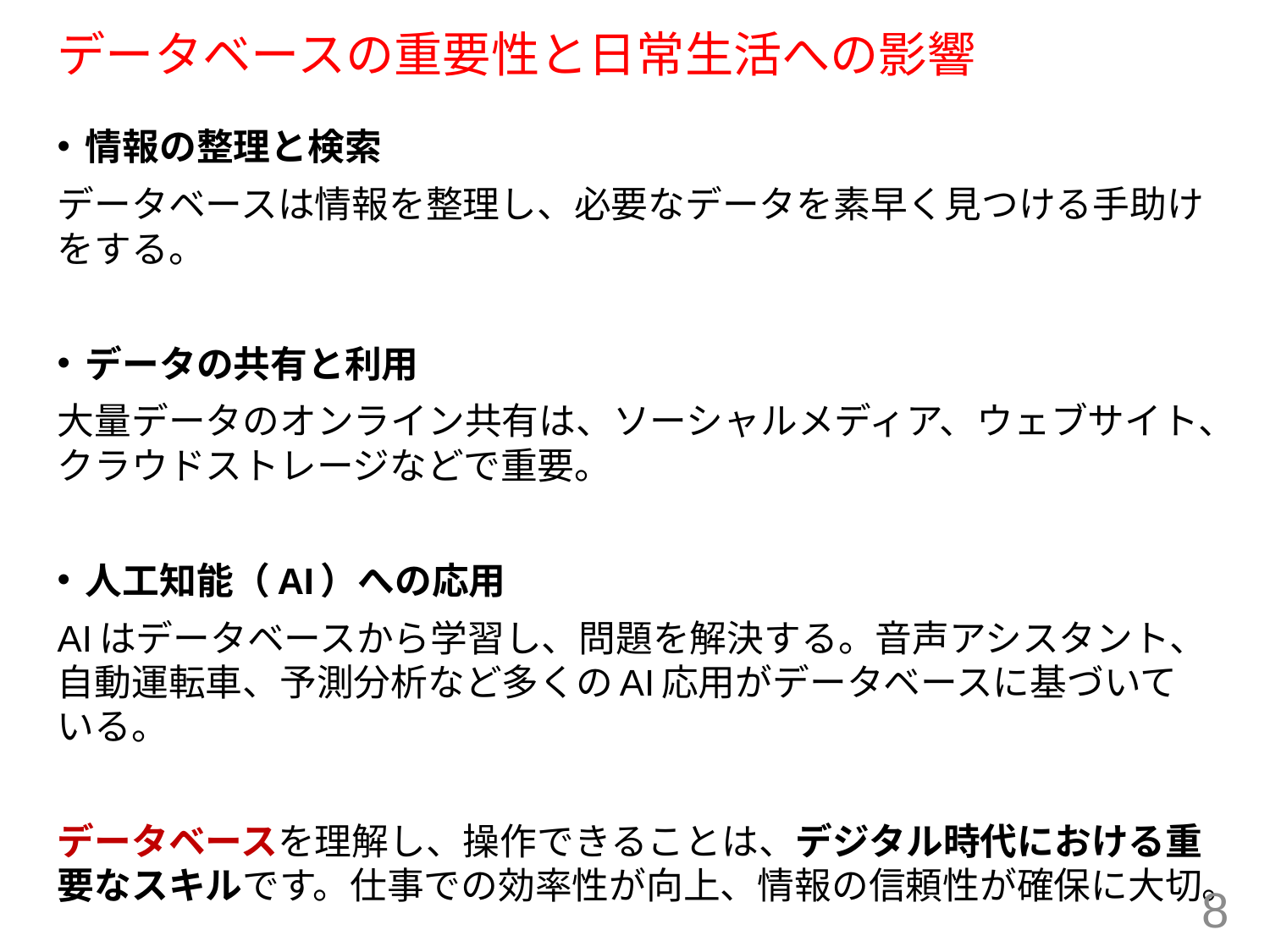

# データベースの重要性と日常生活への影響
情報の整理と検索
データベースは情報を整理し、必要なデータを素早く見つける手助けをする。

データの共有と利用
大量データのオンライン共有は、ソーシャルメディア、ウェブサイト、クラウドストレージなどで重要。

人工知能（AI）への応用
AIはデータベースから学習し、問題を解決する。音声アシスタント、自動運転車、予測分析など多くのAI応用がデータベースに基づいている。

データベースを理解し、操作できることは、デジタル時代における重要なスキルです。仕事での効率性が向上、情報の信頼性が確保に大切。

8